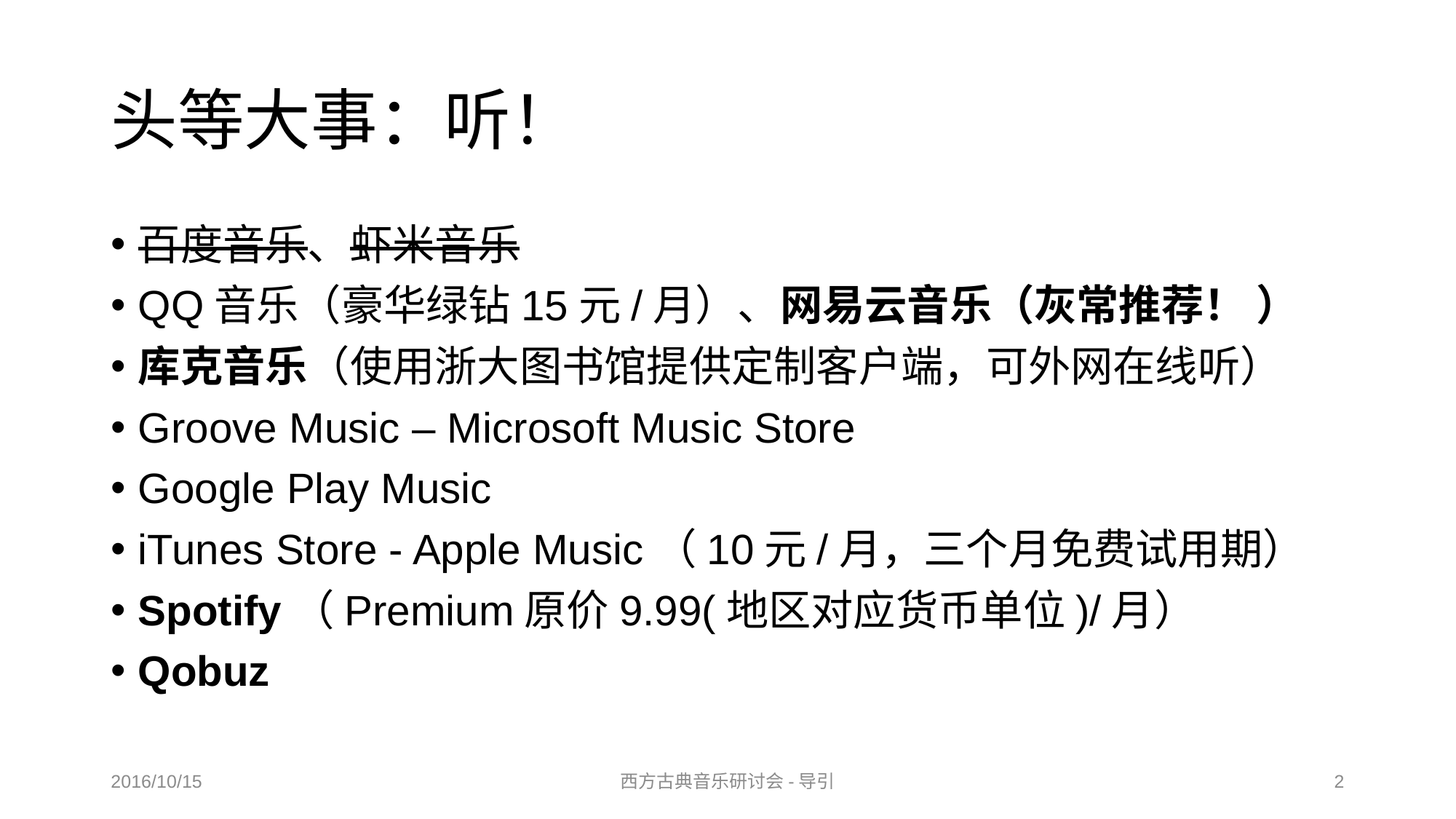

# 头等大事：听！
百度音乐、虾米音乐
QQ音乐（豪华绿钻15元/月）、网易云音乐（灰常推荐！ ）
库克音乐（使用浙大图书馆提供定制客户端，可外网在线听）
Groove Music – Microsoft Music Store
Google Play Music
iTunes Store - Apple Music（10元/月，三个月免费试用期）
Spotify（Premium原价9.99(地区对应货币单位)/月）
Qobuz
2016/10/15
西方古典音乐研讨会-导引
2